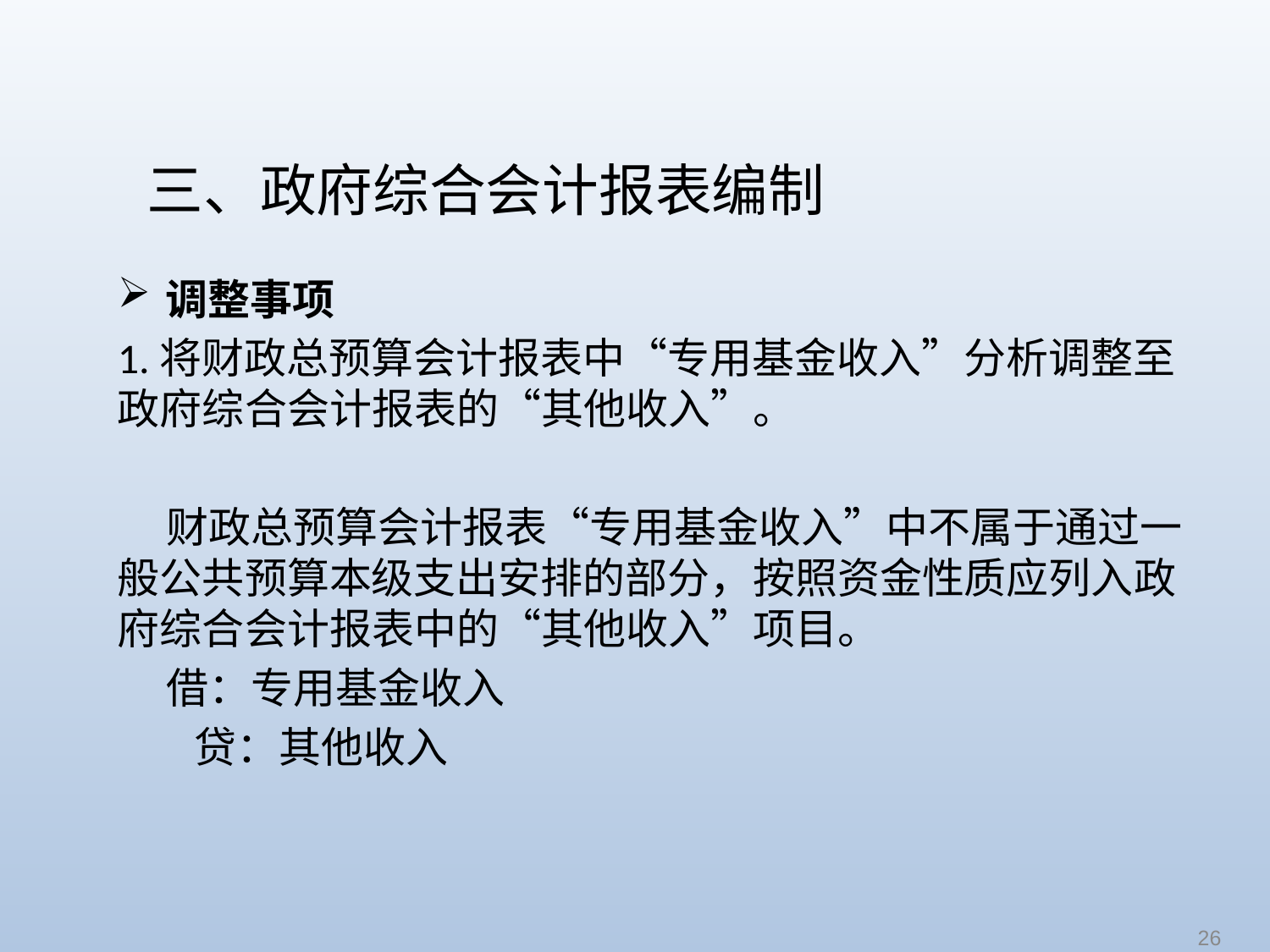

# 三、政府综合会计报表编制
调整事项
1.将财政总预算会计报表中“专用基金收入”分析调整至政府综合会计报表的“其他收入”。

    财政总预算会计报表“专用基金收入”中不属于通过一般公共预算本级支出安排的部分，按照资金性质应列入政府综合会计报表中的“其他收入”项目。
    借：专用基金收入
       贷：其他收入
26